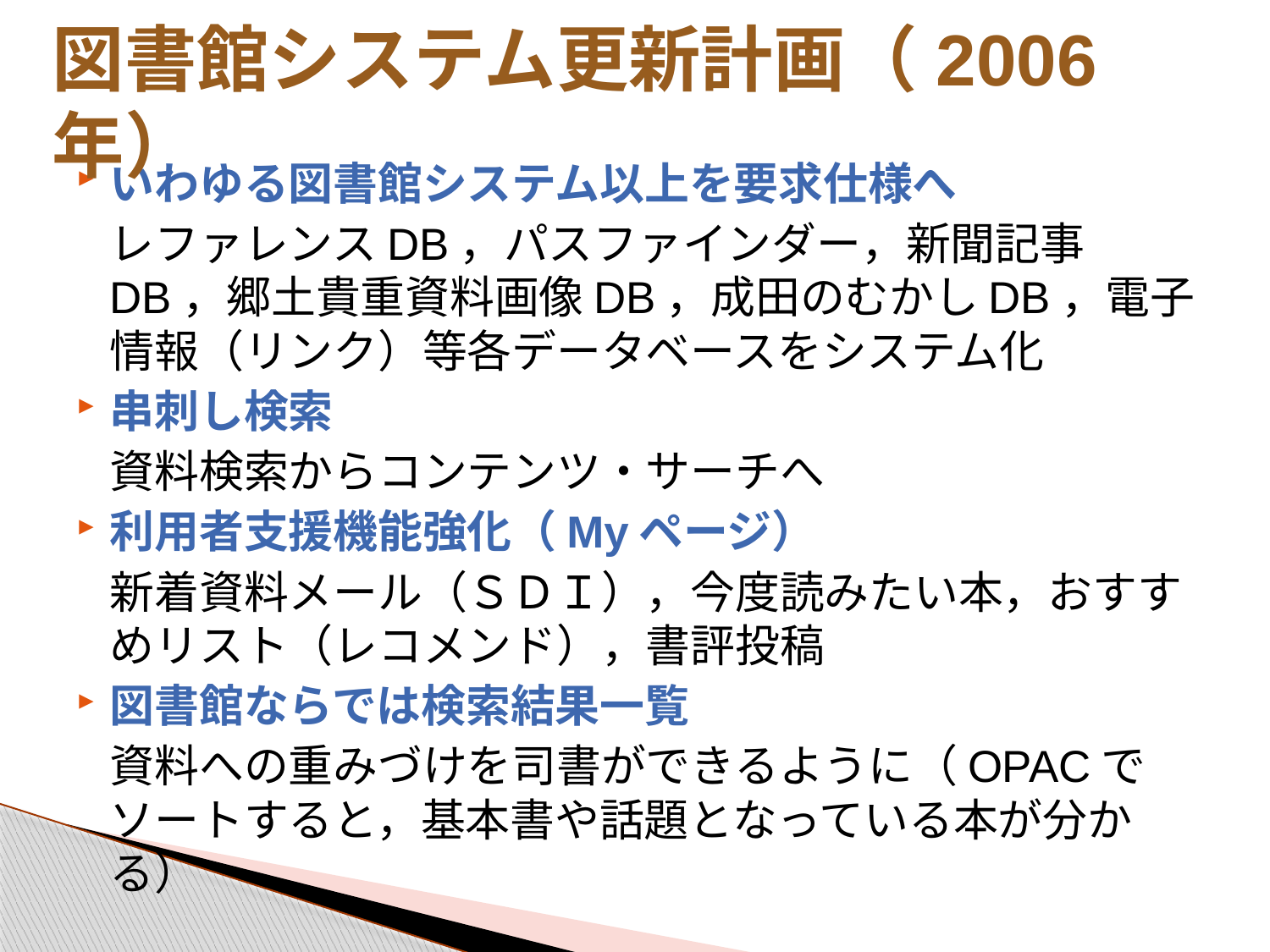

# 図書館システム更新計画（2006年）
いわゆる図書館システム以上を要求仕様へ
	レファレンスDB，パスファインダー，新聞記事DB，郷土貴重資料画像DB，成田のむかしDB，電子情報（リンク）等各データベースをシステム化
串刺し検索
	資料検索からコンテンツ・サーチへ
利用者支援機能強化（Myページ）
	新着資料メール（ＳＤＩ），今度読みたい本，おすすめリスト（レコメンド），書評投稿
図書館ならでは検索結果一覧
	資料への重みづけを司書ができるように（OPACでソートすると，基本書や話題となっている本が分かる）